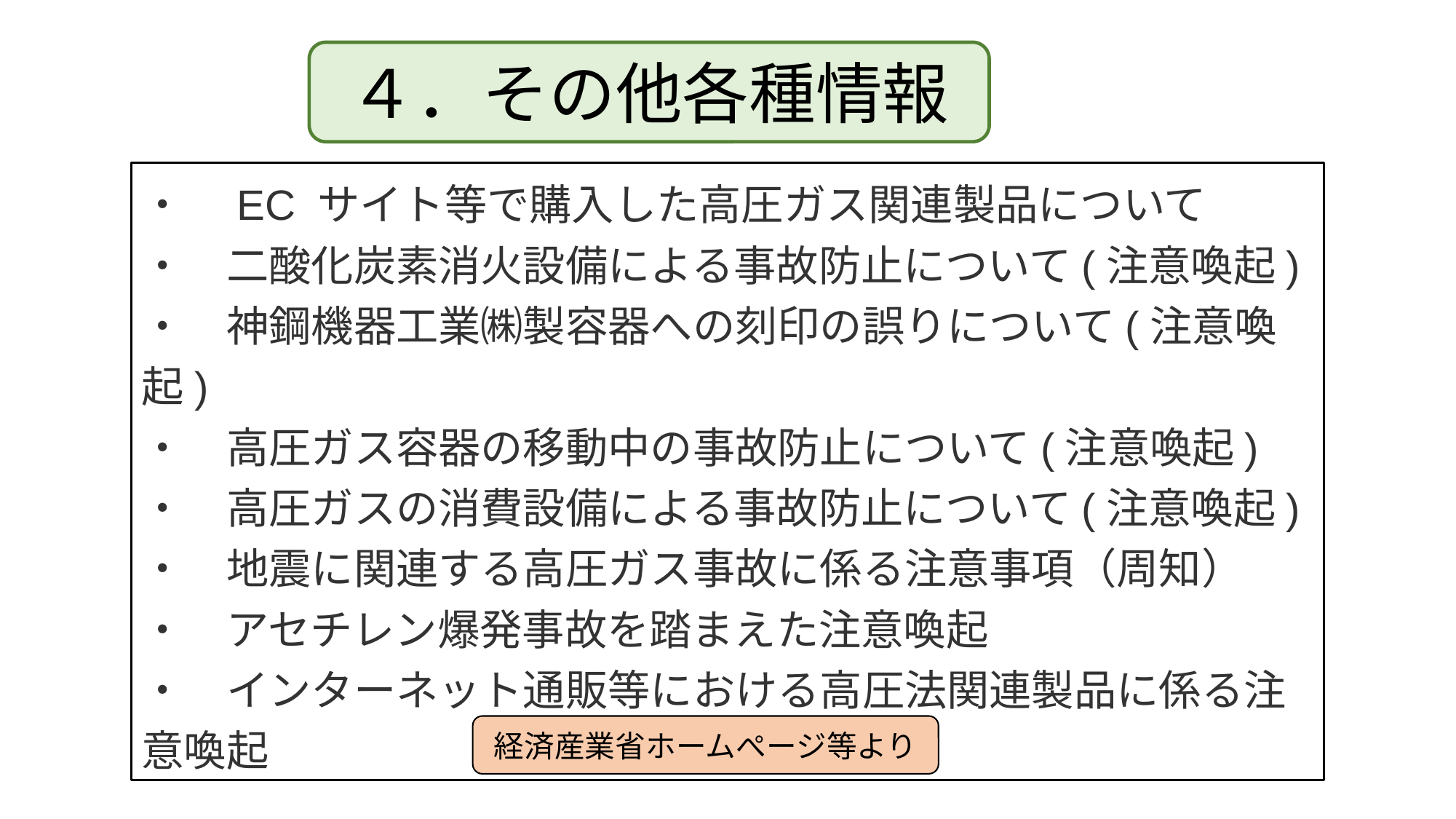

４．その他各種情報
・　EC サイト等で購入した高圧ガス関連製品について
・　二酸化炭素消火設備による事故防止について(注意喚起)
・　神鋼機器工業㈱製容器への刻印の誤りについて(注意喚起)
・　高圧ガス容器の移動中の事故防止について(注意喚起)
・　高圧ガスの消費設備による事故防止について(注意喚起)
・　地震に関連する高圧ガス事故に係る注意事項（周知）
・　アセチレン爆発事故を踏まえた注意喚起
・　インターネット通販等における高圧法関連製品に係る注意喚起
経済産業省ホームぺージ等より